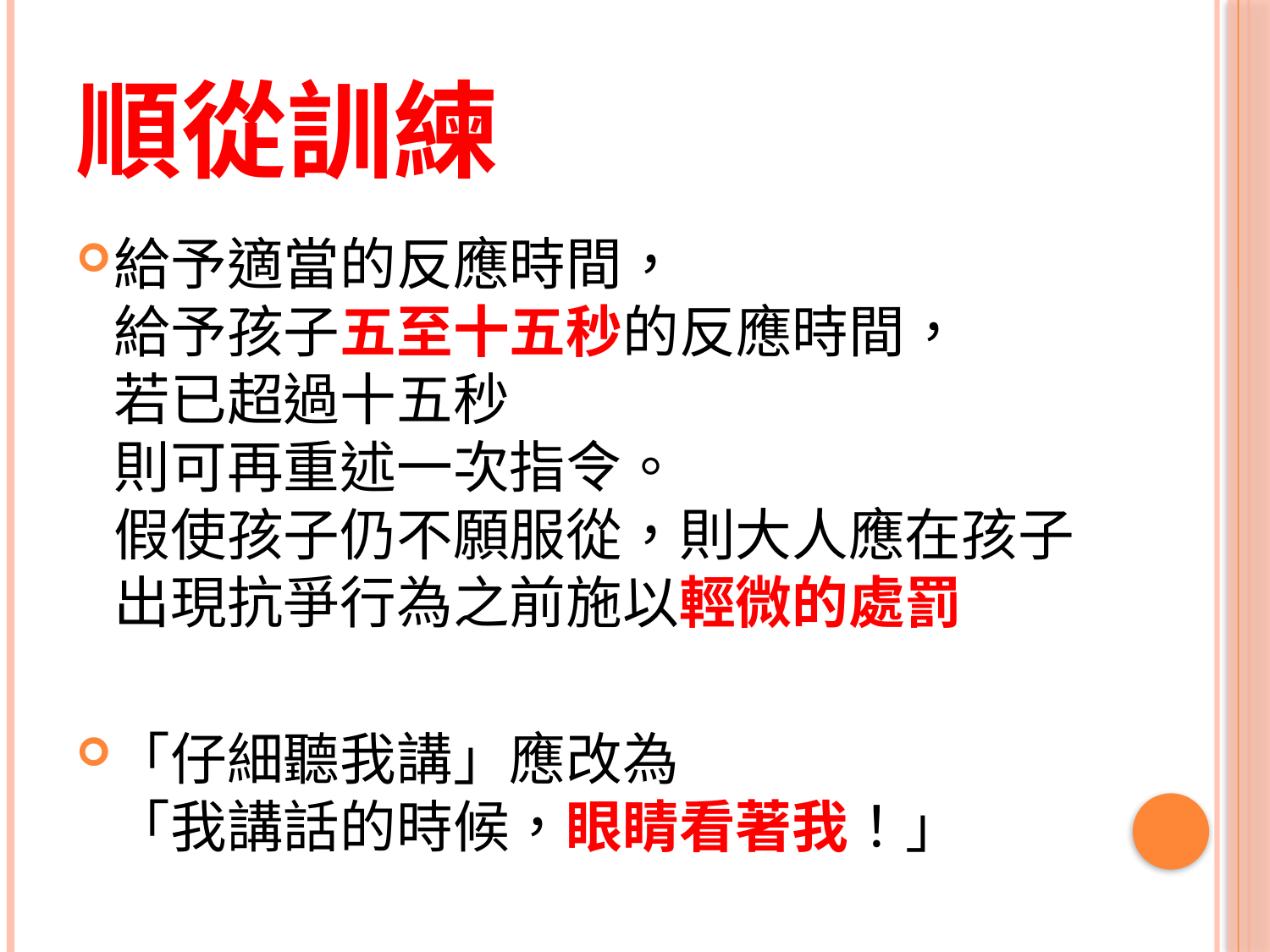

# 順從訓練
給予適當的反應時間，
給予孩子五至十五秒的反應時間，
若已超過十五秒
則可再重述一次指令。
假使孩子仍不願服從，則大人應在孩子出現抗爭行為之前施以輕微的處罰

「仔細聽我講」應改為
「我講話的時候，眼睛看著我！」